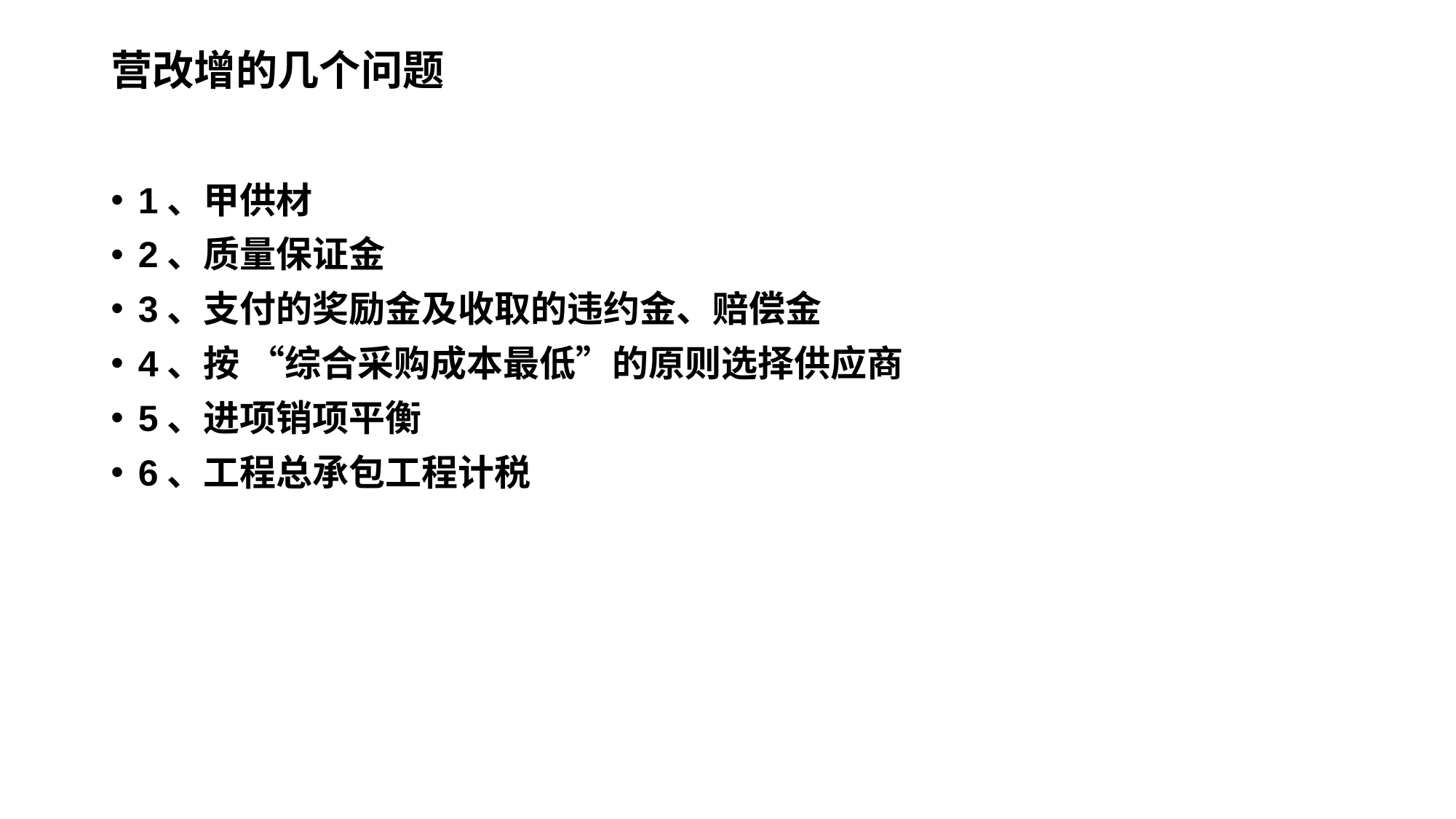

# 营改增的几个问题
1、甲供材
2、质量保证金
3、支付的奖励金及收取的违约金、赔偿金
4、按 “综合采购成本最低”的原则选择供应商
5、进项销项平衡
6、工程总承包工程计税